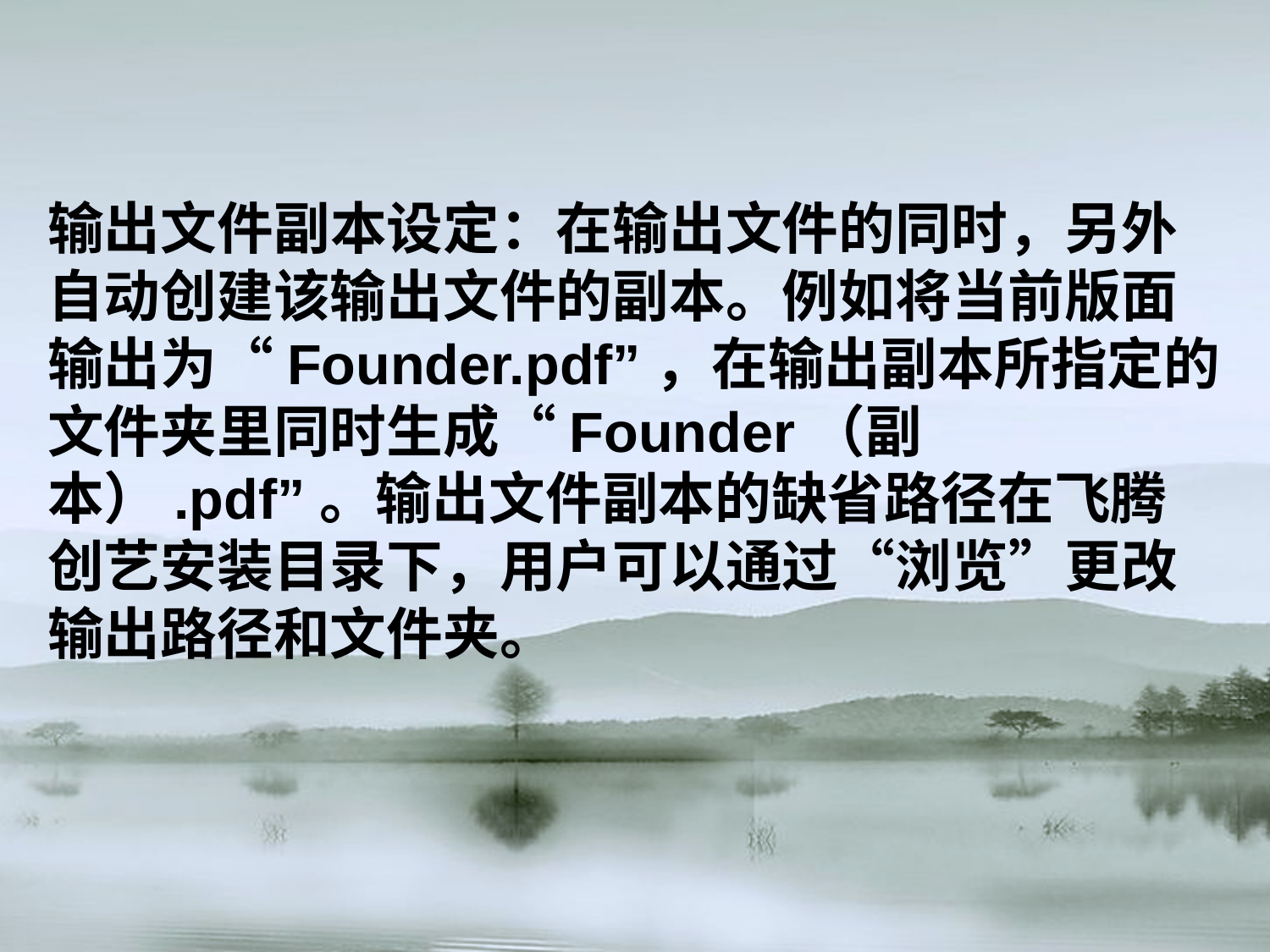

#
输出文件副本设定：在输出文件的同时，另外自动创建该输出文件的副本。例如将当前版面输出为“Founder.pdf”，在输出副本所指定的文件夹里同时生成“Founder（副本）.pdf”。输出文件副本的缺省路径在飞腾创艺安装目录下，用户可以通过“浏览”更改输出路径和文件夹。